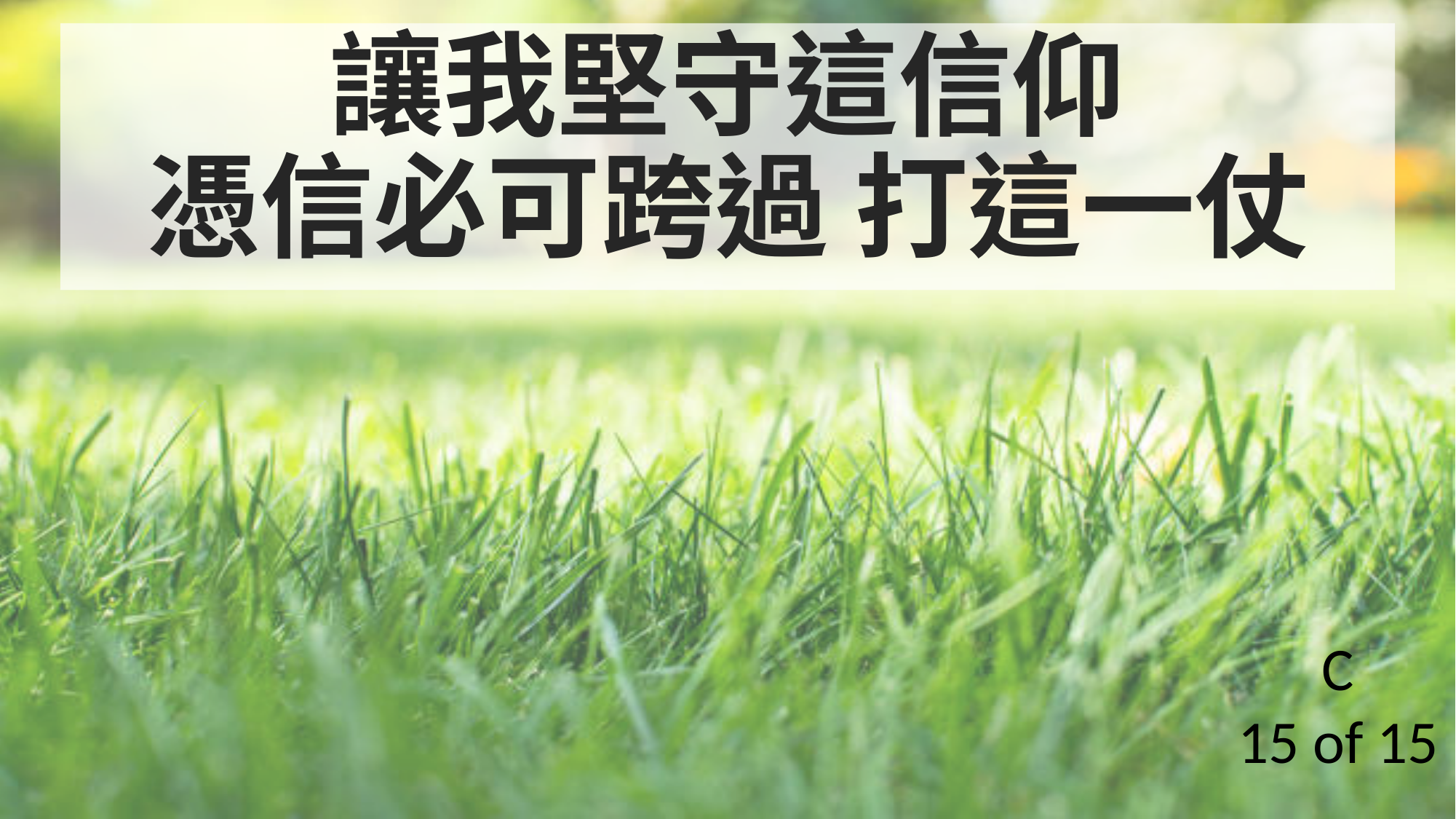

讓我堅守這信仰
憑信必可跨過 打這一仗
C
15 of 15